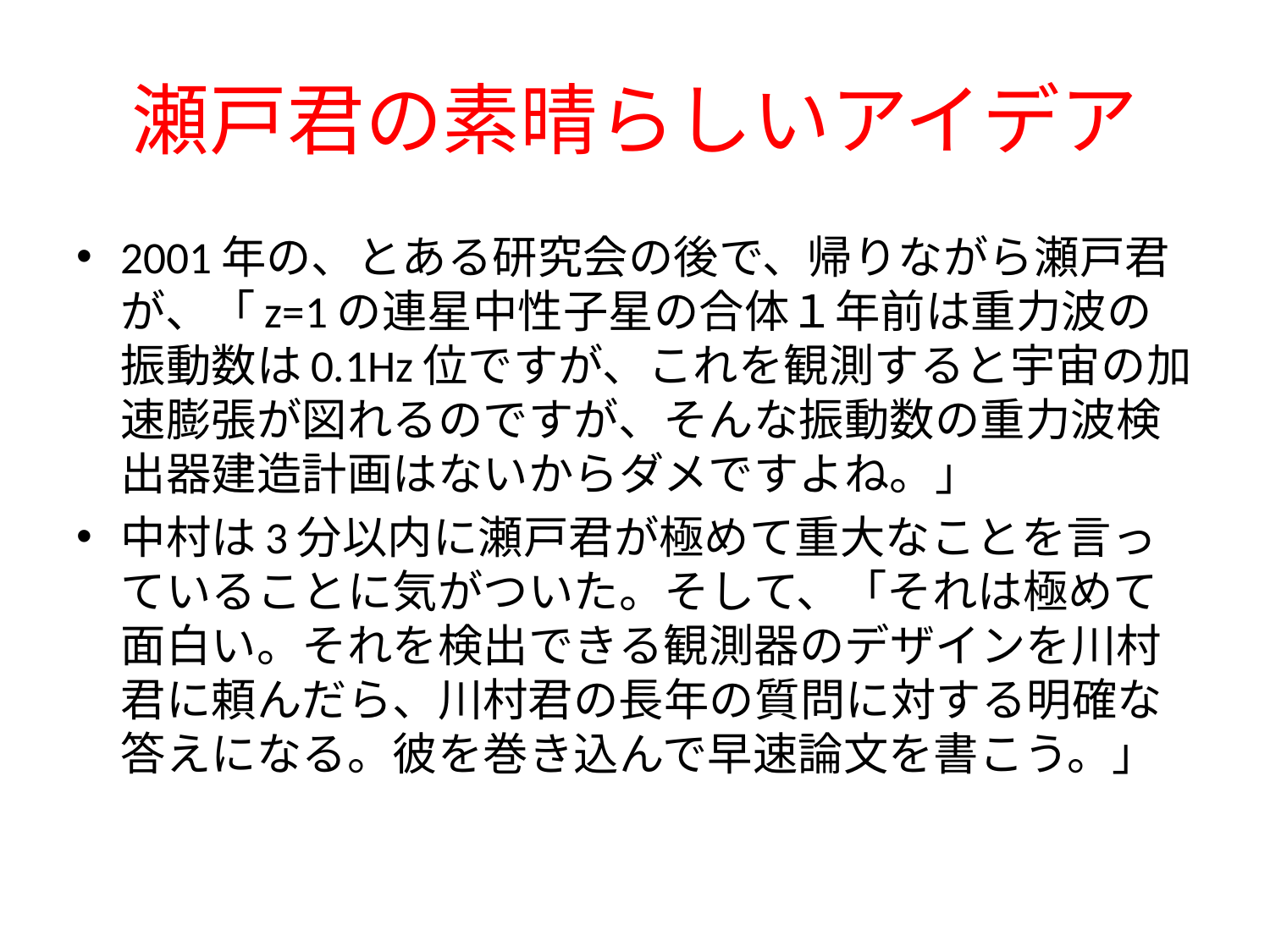

# 瀬戸君の素晴らしいアイデア
2001年の、とある研究会の後で、帰りながら瀬戸君が、「z=1の連星中性子星の合体１年前は重力波の振動数は0.1Hz位ですが、これを観測すると宇宙の加速膨張が図れるのですが、そんな振動数の重力波検出器建造計画はないからダメですよね。」
中村は3分以内に瀬戸君が極めて重大なことを言っていることに気がついた。そして、「それは極めて面白い。それを検出できる観測器のデザインを川村君に頼んだら、川村君の長年の質問に対する明確な答えになる。彼を巻き込んで早速論文を書こう。」